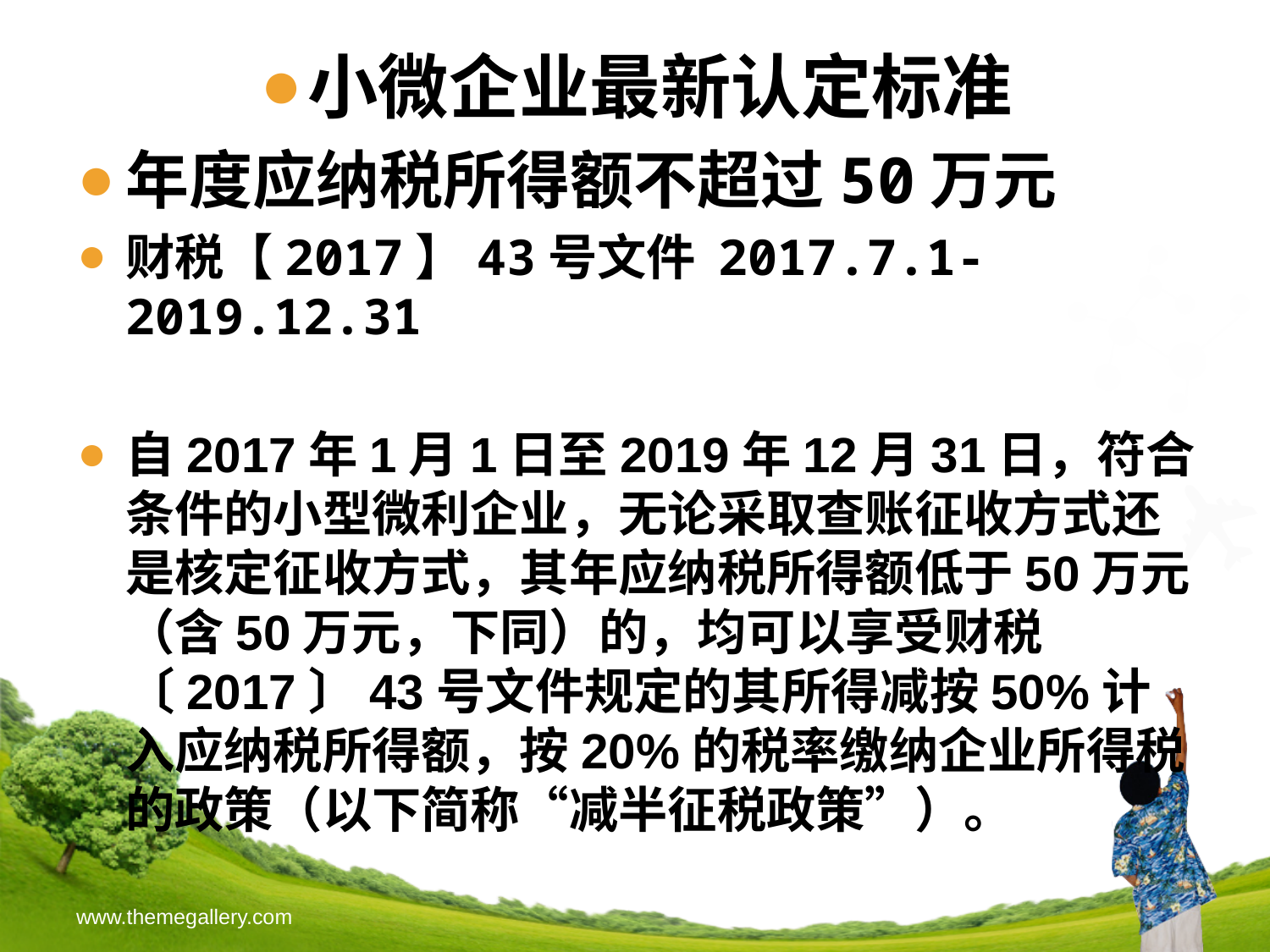

小微企业最新认定标准
年度应纳税所得额不超过50万元
财税【2017】43号文件 2017.7.1-2019.12.31

自2017年1月1日至2019年12月31日，符合条件的小型微利企业，无论采取查账征收方式还是核定征收方式，其年应纳税所得额低于50万元（含50万元，下同）的，均可以享受财税〔2017〕43号文件规定的其所得减按50%计入应纳税所得额，按20%的税率缴纳企业所得税的政策（以下简称“减半征税政策”）。
www.themegallery.com